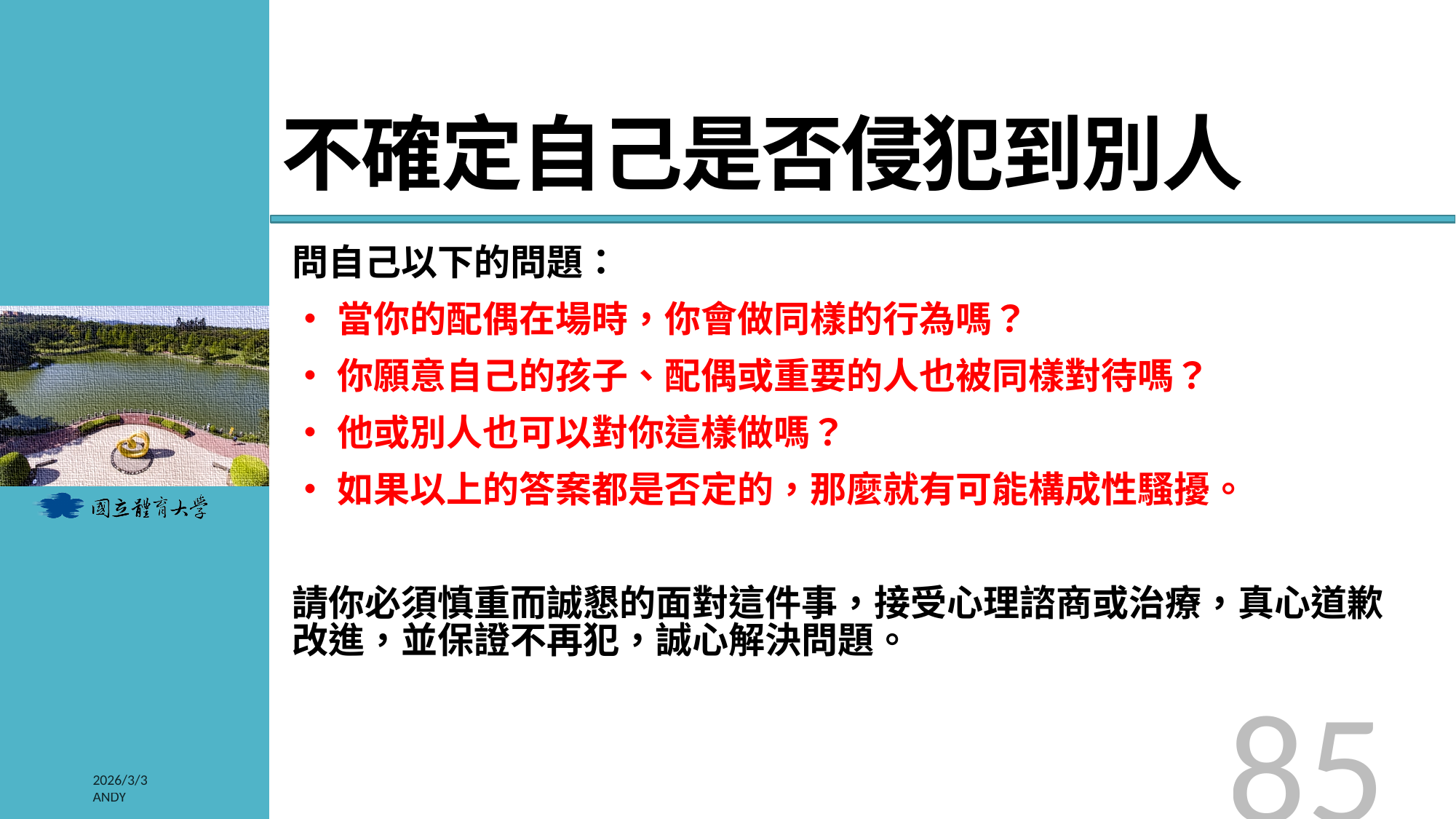

# 不確定自己是否侵犯到別人
問自己以下的問題：
•當你的配偶在場時，你會做同樣的行為嗎？
•你願意自己的孩子、配偶或重要的人也被同樣對待嗎？
•他或別人也可以對你這樣做嗎？
•如果以上的答案都是否定的，那麼就有可能構成性騷擾。

請你必須慎重而誠懇的面對這件事，接受心理諮商或治療，真心道歉改進，並保證不再犯，誠心解決問題。
85
2026/3/3
Andy